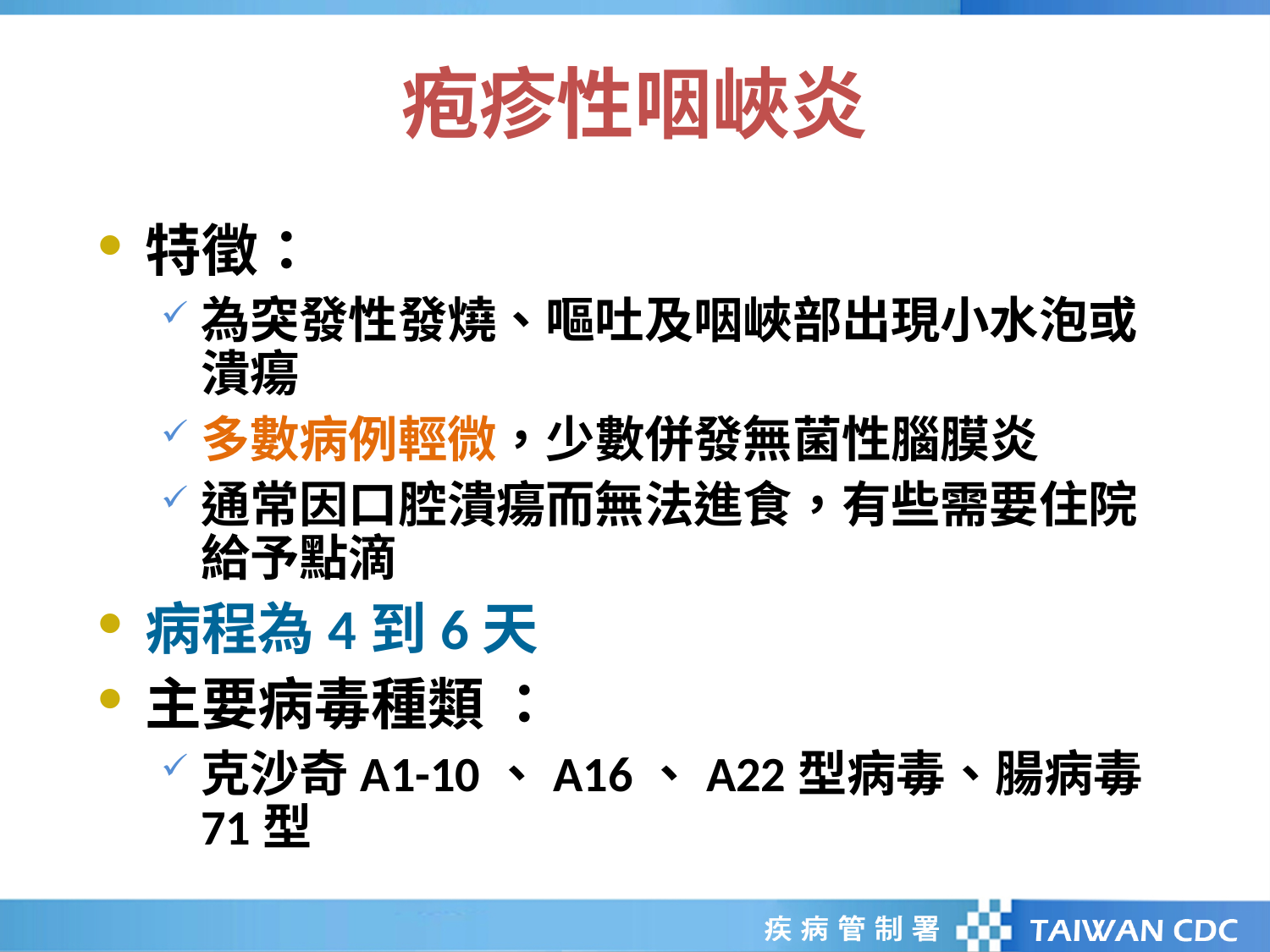

# 疱疹性咽峽炎
特徵：
為突發性發燒、嘔吐及咽峽部出現小水泡或潰瘍
多數病例輕微，少數併發無菌性腦膜炎
通常因口腔潰瘍而無法進食，有些需要住院給予點滴
病程為4到6天
主要病毒種類 ：
克沙奇A1-10、A16、A22型病毒、腸病毒71型